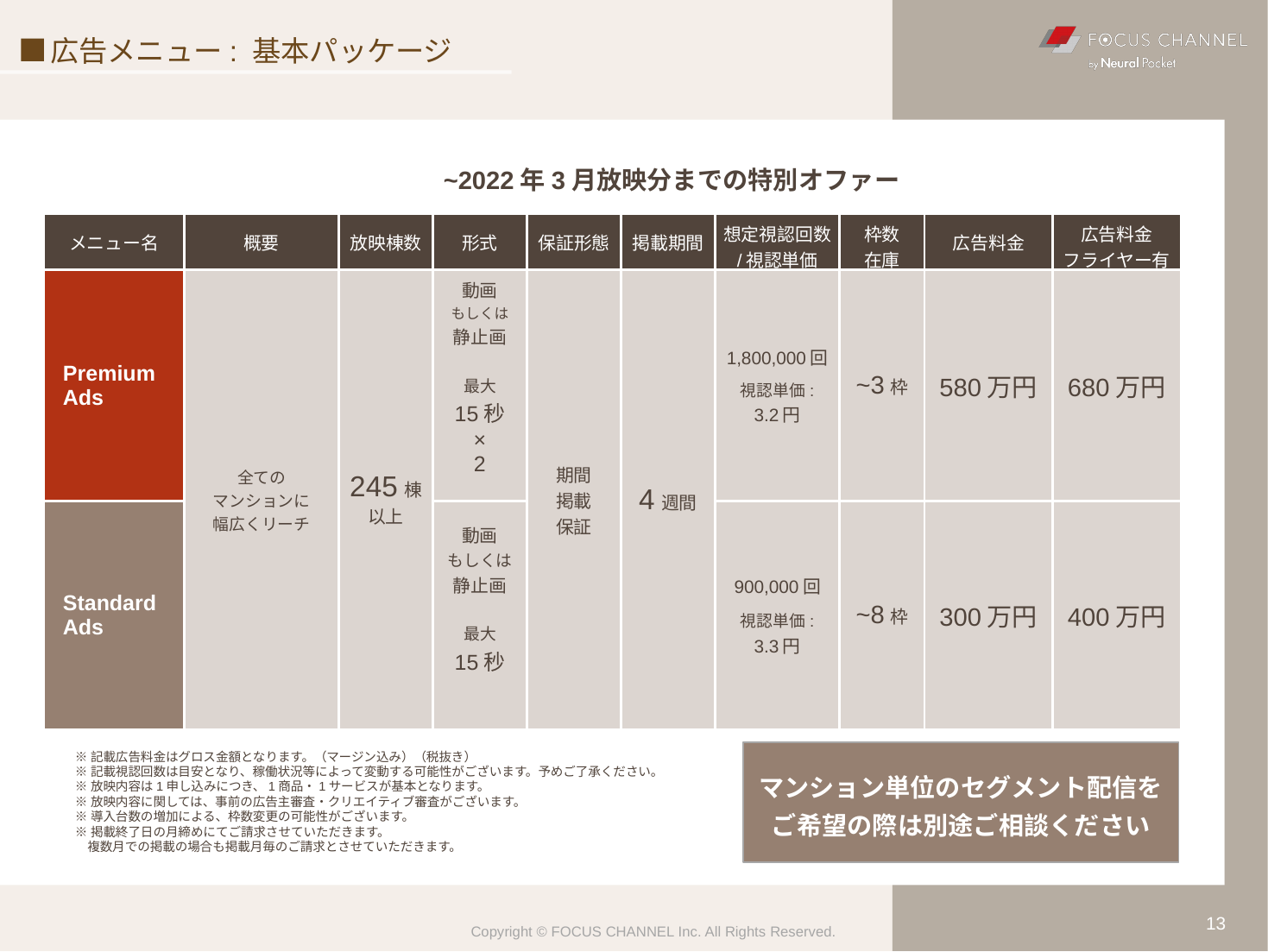

広告メニュー: 基本パッケージ

	~2022年3月放映分までの特別オファー
| メニュー名 | 概要 | 放映棟数 | 形式 | 保証形態 | 掲載期間 | 想定視認回数 /視認単価 | 枠数 在庫 | 広告料金 | 広告料金 フライヤー有 |
| --- | --- | --- | --- | --- | --- | --- | --- | --- | --- |
| Premium Ads | 全ての マンションに 幅広くリーチ | 245棟 以上 | 動画 もしくは 静止画 最大 15秒 × 2 | 期間 掲載 保証 | 4週間 | 1,800,000回 視認単価: 3.2円 | ~3枠 | 580万円 | 680万円 |
| Standard Ads |  |  | 動画 もしくは 静止画 最大 15秒 |  |  | 900,000回 視認単価: 3.3円 | ~8枠 | 300万円 | 400万円 |
マンション単位のセグメント配信をご希望の際は別途ご相談ください
※記載広告料金はグロス金額となります。（マージン込み）（税抜き）
※記載視認回数は目安となり、稼働状況等によって変動する可能性がございます。予めご了承ください。
※放映内容は1申し込みにつき、1商品・1サービスが基本となります。
※放映内容に関しては、事前の広告主審査・クリエイティブ審査がございます。
※導入台数の増加による、枠数変更の可能性がございます。
※掲載終了日の月締めにてご請求させていただきます。
　複数月での掲載の場合も掲載月毎のご請求とさせていただきます。
13